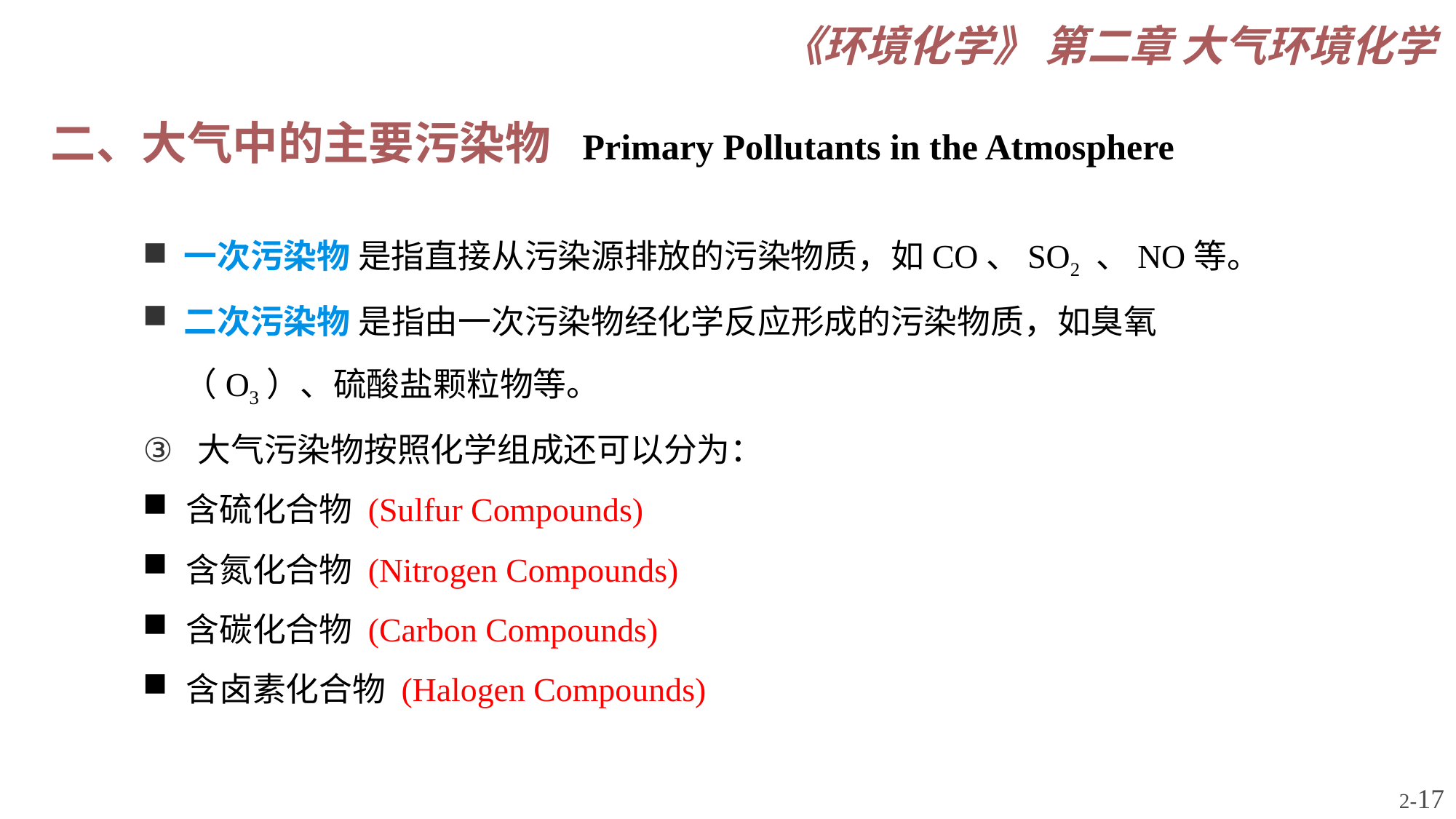

二、大气中的主要污染物  Primary Pollutants in the Atmosphere
一次污染物 是指直接从污染源排放的污染物质，如CO、SO2 、NO等。
二次污染物 是指由一次污染物经化学反应形成的污染物质，如臭氧（O3）、硫酸盐颗粒物等。
大气污染物按照化学组成还可以分为：
含硫化合物 (Sulfur Compounds)
含氮化合物 (Nitrogen Compounds)
含碳化合物 (Carbon Compounds)
含卤素化合物 (Halogen Compounds)
2-17